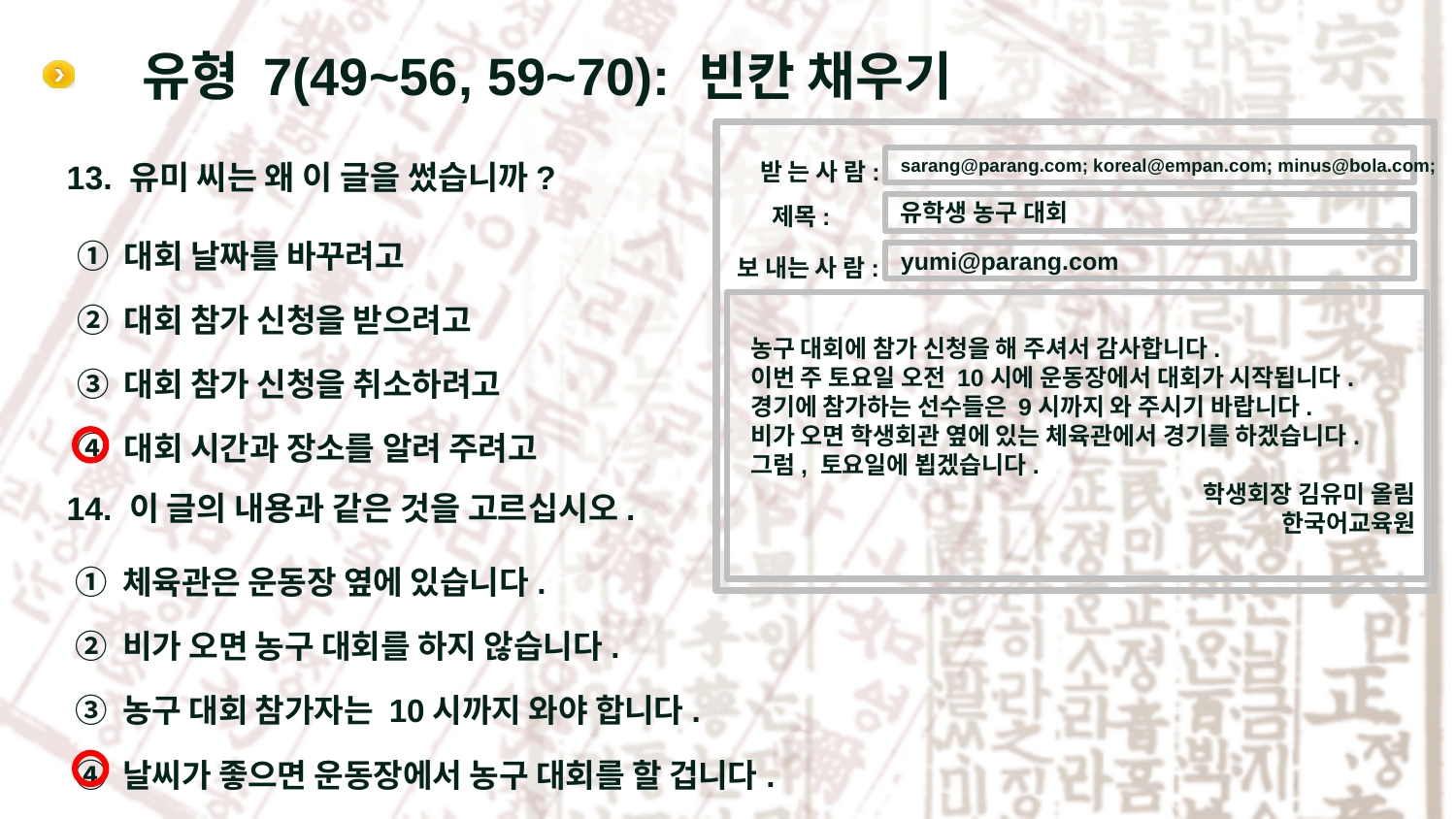

# 유형 7(49~56, 59~70): 빈칸 채우기

sarang@parang.com; koreal@empan.com; minus@bola.com;

받 는 사 람:
유학생 농구 대회

제목:
yumi@parang.com

보 내는 사 람:

농구 대회에 참가 신청을 해 주셔서 감사합니다.
이번 주 토요일 오전 10시에 운동장에서 대회가 시작됩니다.
경기에 참가하는 선수들은 9시까지 와 주시기 바랍니다.
비가 오면 학생회관 옆에 있는 체육관에서 경기를 하겠습니다.
그럼, 토요일에 뵙겠습니다.
학생회장 김유미 올림
한국어교육원
13. 유미 씨는 왜 이 글을 썼습니까?
① 대회 날짜를 바꾸려고
② 대회 참가 신청을 받으려고
③ 대회 참가 신청을 취소하려고
④ 대회 시간과 장소를 알려 주려고

14. 이 글의 내용과 같은 것을 고르십시오.
① 체육관은 운동장 옆에 있습니다.
② 비가 오면 농구 대회를 하지 않습니다.
③ 농구 대회 참가자는 10시까지 와야 합니다.
④ 날씨가 좋으면 운동장에서 농구 대회를 할 겁니다.